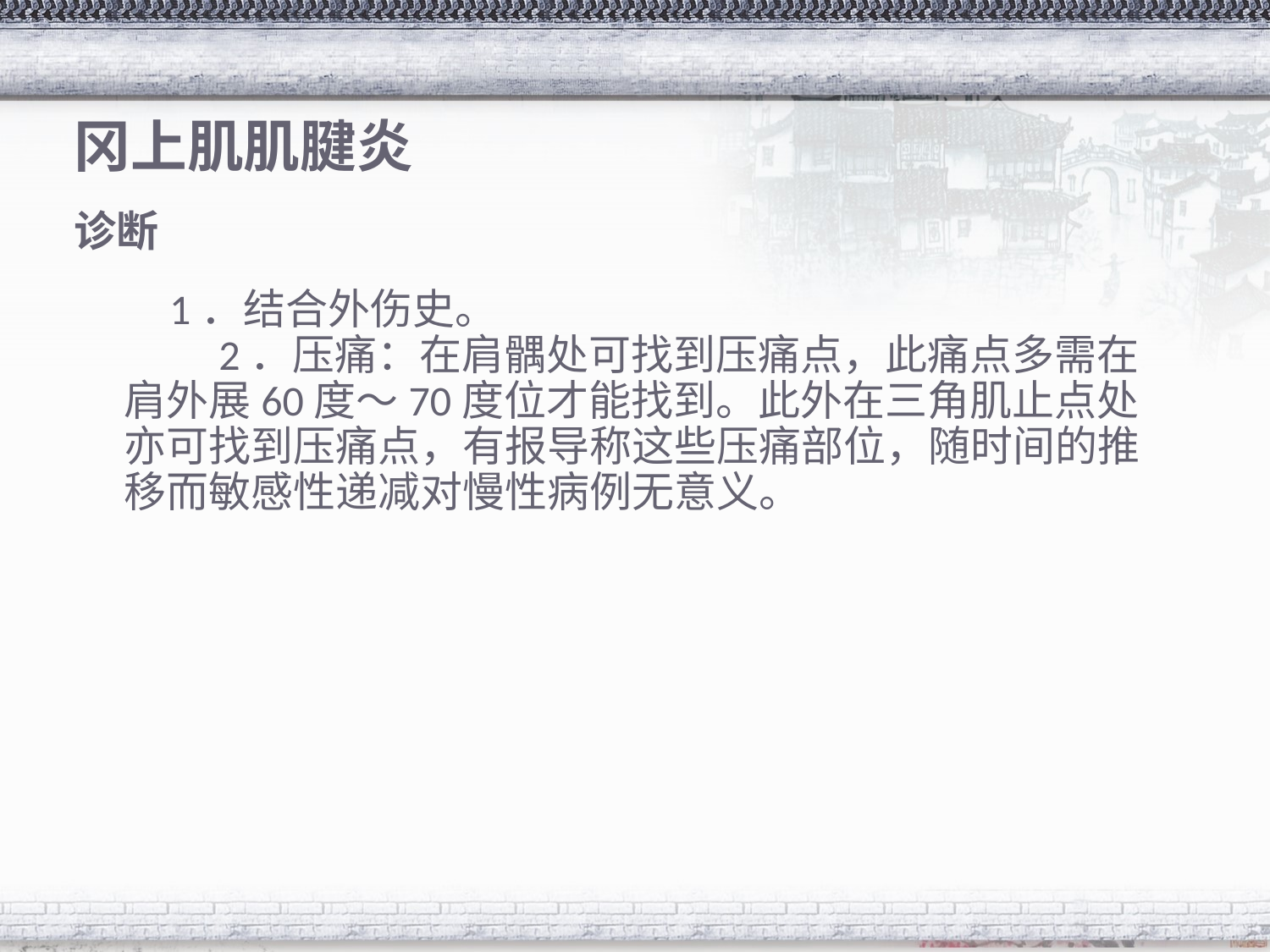

# 冈上肌肌腱炎
诊断
          1．结合外伤史。
　　2．压痛：在肩髃处可找到压痛点，此痛点多需在肩外展60度～70度位才能找到。此外在三角肌止点处亦可找到压痛点，有报导称这些压痛部位，随时间的推移而敏感性递减对慢性病例无意义。